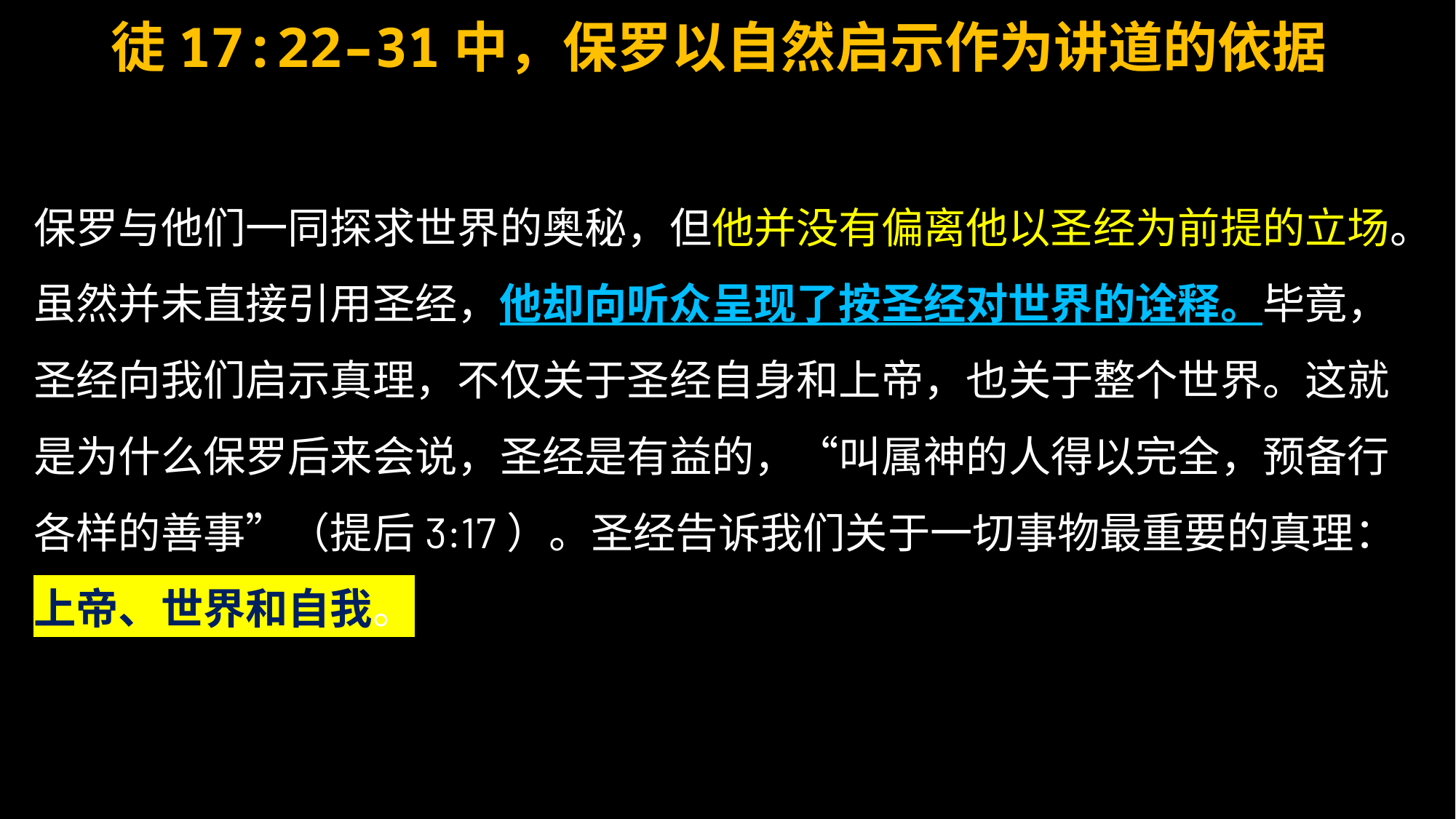

徒17:22–31中，保罗以自然启示作为讲道的依据

保罗与他们一同探求世界的奥秘，但他并没有偏离他以圣经为前提的立场。虽然并未直接引用圣经，他却向听众呈现了按圣经对世界的诠释。毕竟，圣经向我们启示真理，不仅关于圣经自身和上帝，也关于整个世界。这就是为什么保罗后来会说，圣经是有益的，“叫属神的人得以完全，预备行各样的善事”（提后3:17）。圣经告诉我们关于一切事物最重要的真理：上帝、世界和自我。